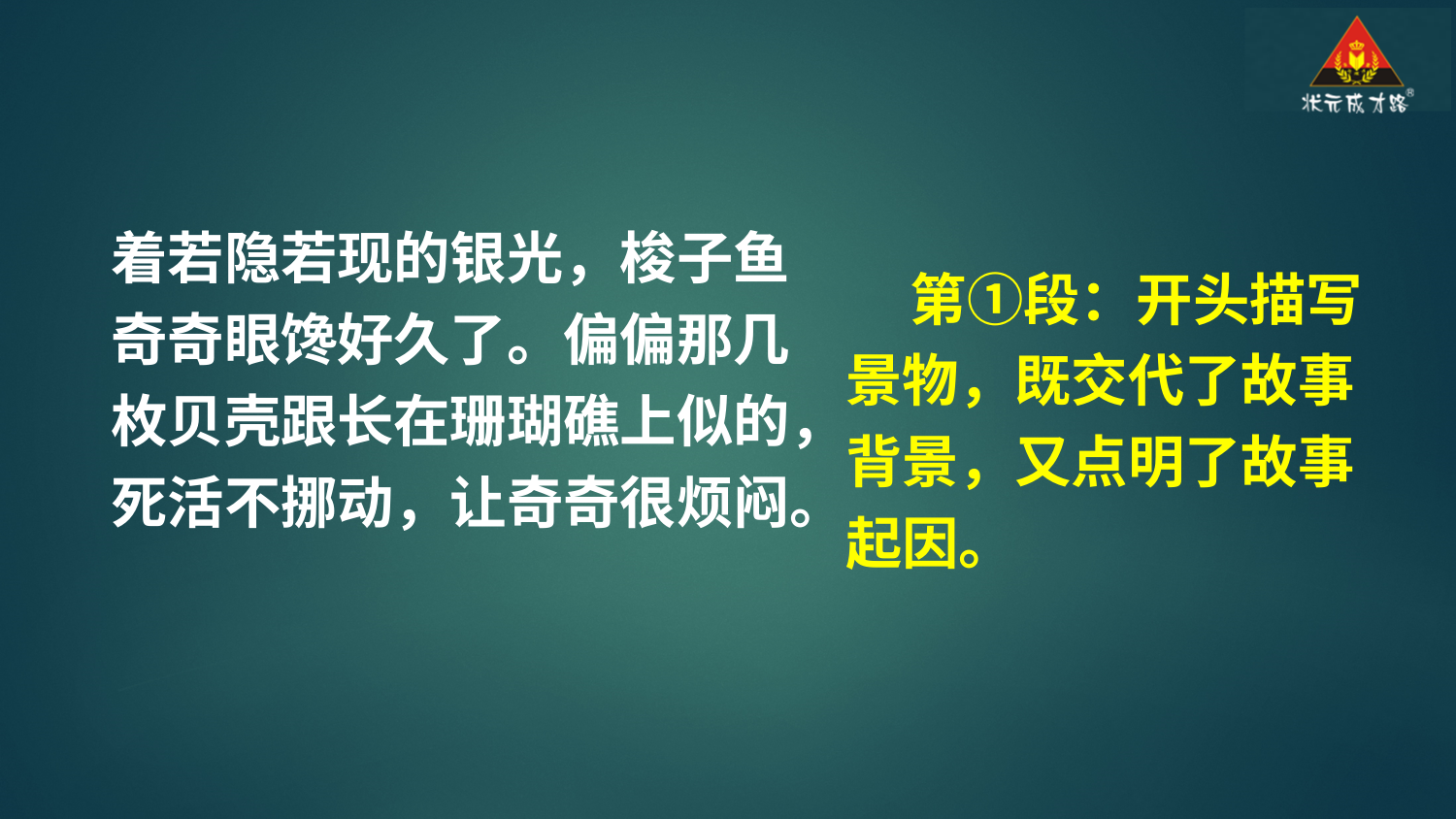

着若隐若现的银光，梭子鱼奇奇眼馋好久了。偏偏那几枚贝壳跟长在珊瑚礁上似的，死活不挪动，让奇奇很烦闷。
    第①段：开头描写景物，既交代了故事背景，又点明了故事起因。